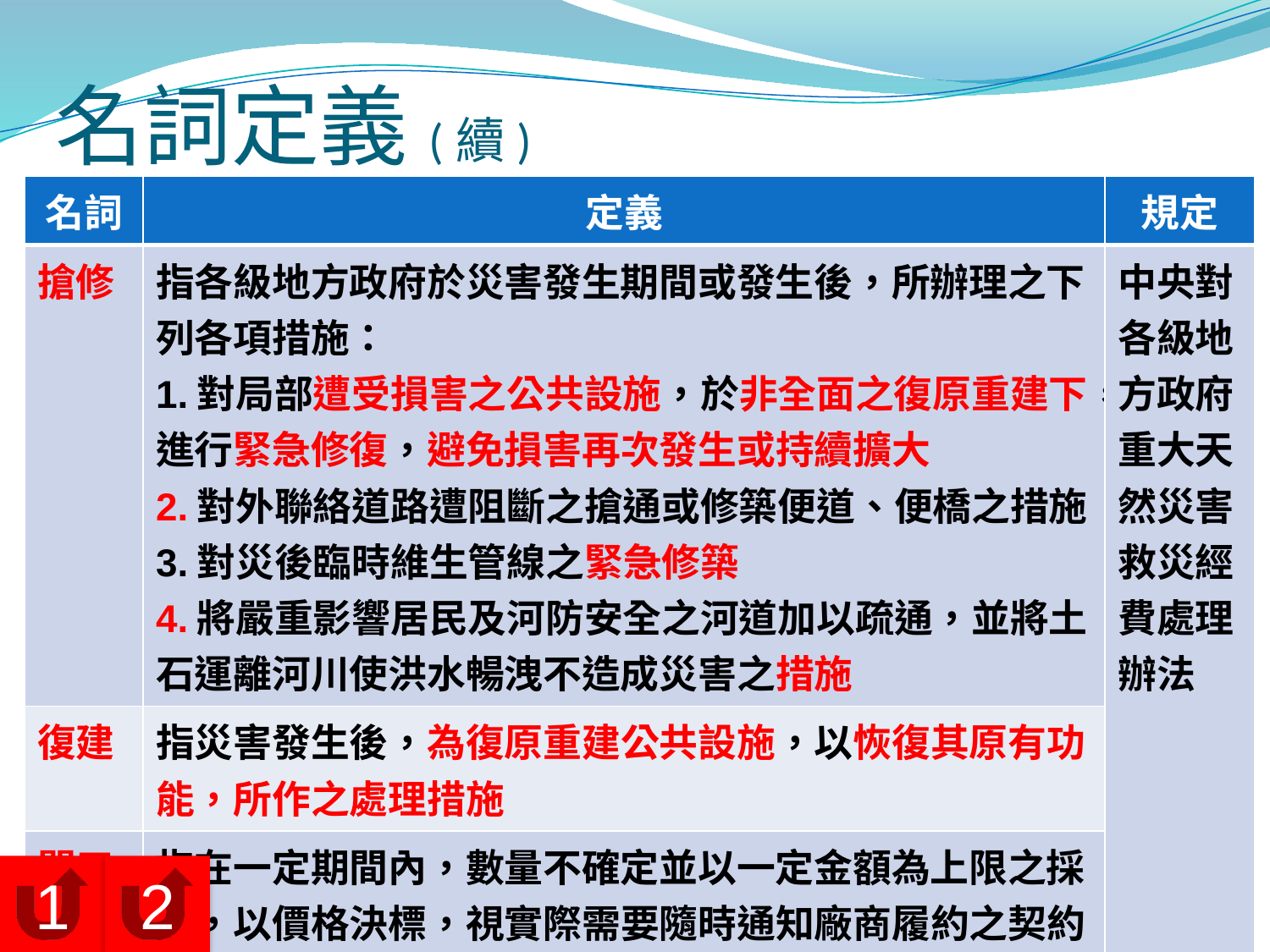

# 名詞定義(續)
| 名詞 | 定義 | 規定 |
| --- | --- | --- |
| 搶修 | 指各級地方政府於災害發生期間或發生後，所辦理之下列各項措施： 1.對局部遭受損害之公共設施，於非全面之復原重建下，進行緊急修復，避免損害再次發生或持續擴大 2.對外聯絡道路遭阻斷之搶通或修築便道、便橋之措施 3.對災後臨時維生管線之緊急修築 4.將嚴重影響居民及河防安全之河道加以疏通，並將土石運離河川使洪水暢洩不造成災害之措施 | 中央對各級地方政府重大天然災害救災經費處理辦法 |
| 復建 | 指災害發生後，為復原重建公共設施，以恢復其原有功能，所作之處理措施 |  |
| 開口契約 | 指在一定期間內，數量不確定並以一定金額為上限之採購，以價格決標，視實際需要隨時通知廠商履約之契約 |  |
1
2
7